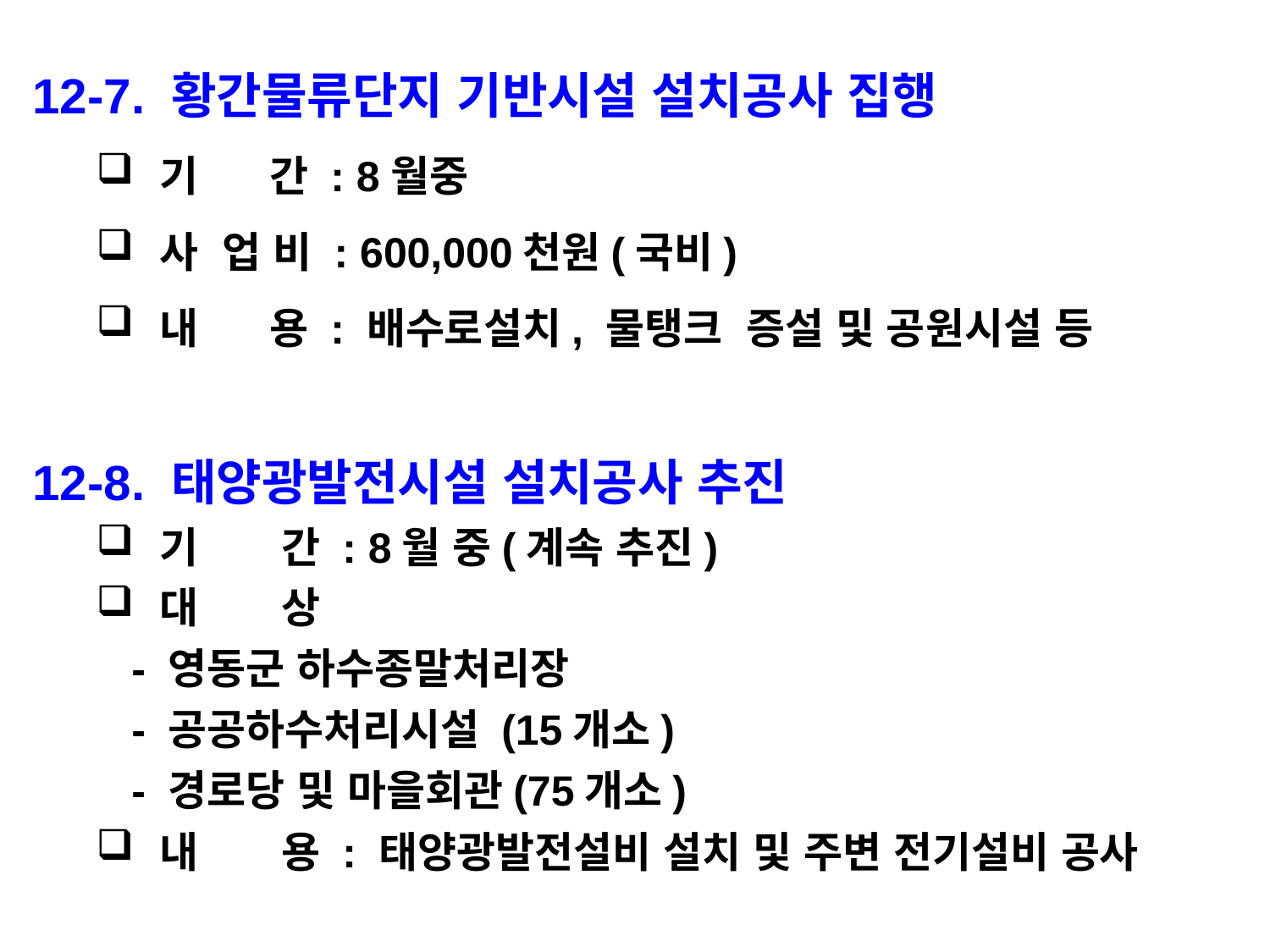

12-7. 황간물류단지 기반시설 설치공사 집행
기      간 : 8월중
사  업 비 : 600,000천원(국비)
내      용 : 배수로설치, 물탱크  증설 및 공원시설 등

12-8. 태양광발전시설 설치공사 추진
기       간 : 8월 중(계속 추진)
대       상
   - 영동군 하수종말처리장
   - 공공하수처리시설 (15개소)
   - 경로당 및 마을회관(75개소)
내       용 : 태양광발전설비 설치 및 주변 전기설비 공사